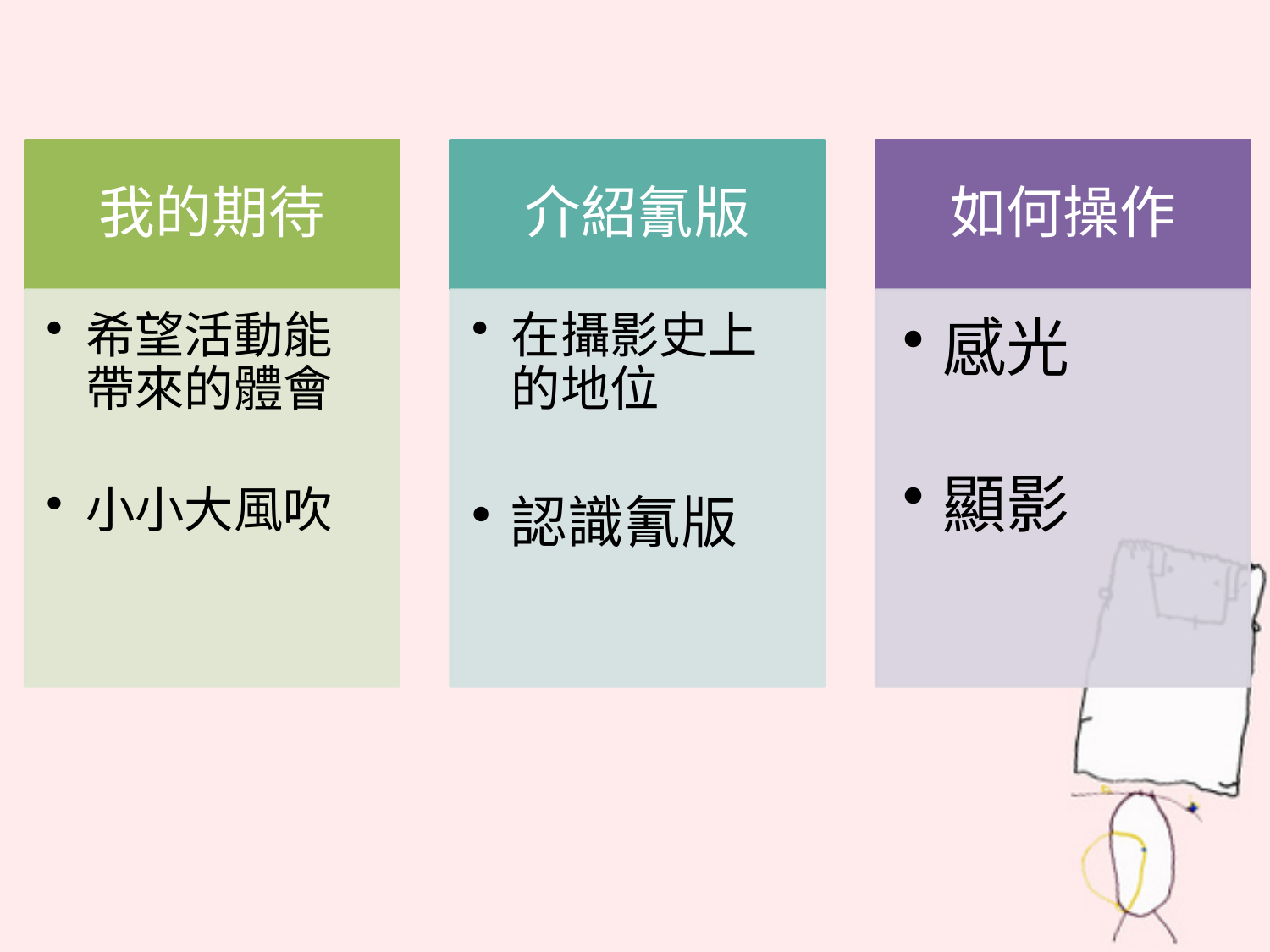

我的期待
希望活動能帶來的體會

小小大風吹
介紹氰版
在攝影史上的地位

認識氰版
如何操作
感光

顯影